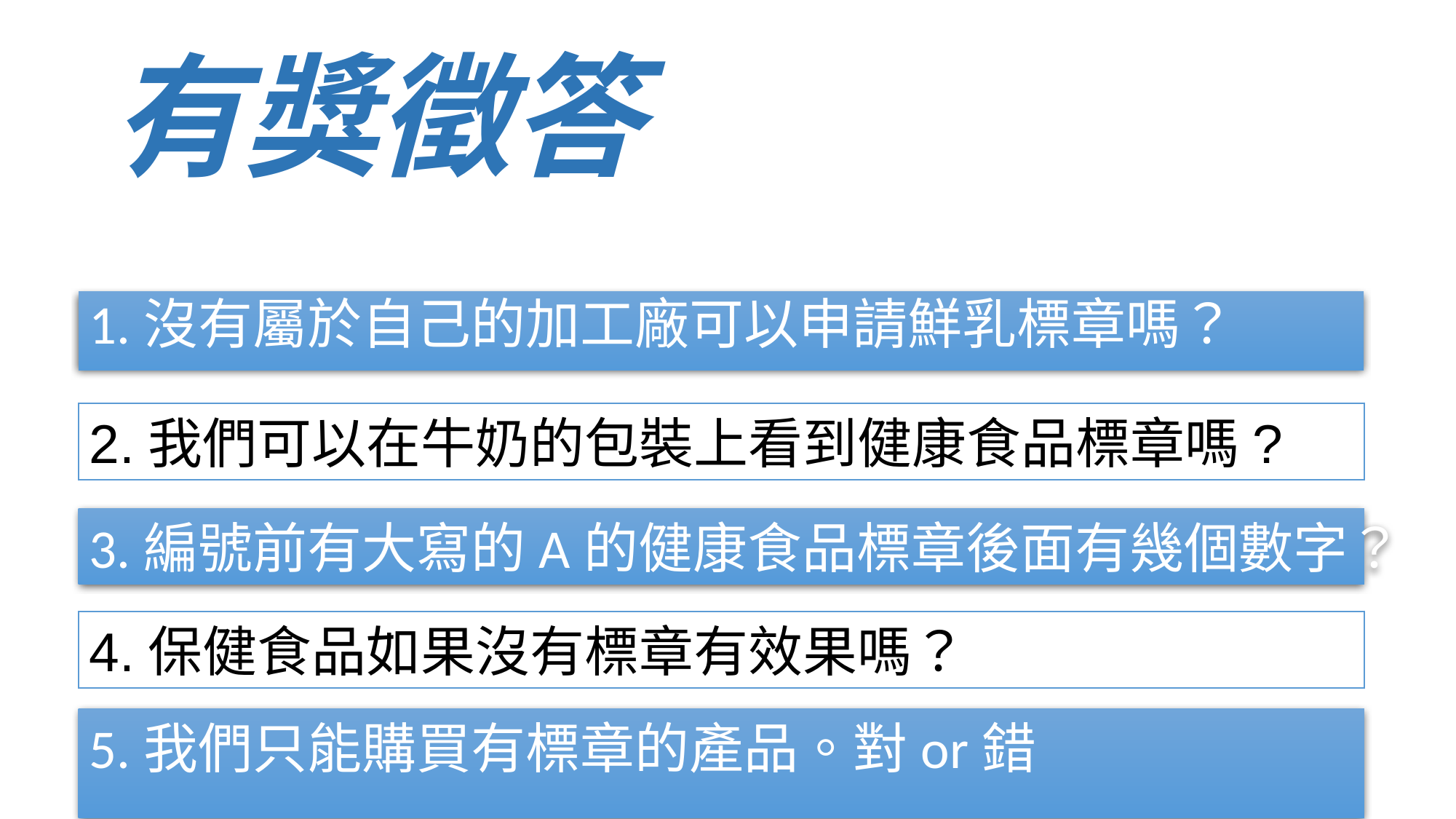

# 有獎徵答
1.沒有屬於自己的加工廠可以申請鮮乳標章嗎？

2.我們可以在牛奶的包裝上看到健康食品標章嗎?
3.編號前有大寫的A的健康食品標章後面有幾個數字？
4.保健食品如果沒有標章有效果嗎？
5.我們只能購買有標章的產品。對or錯